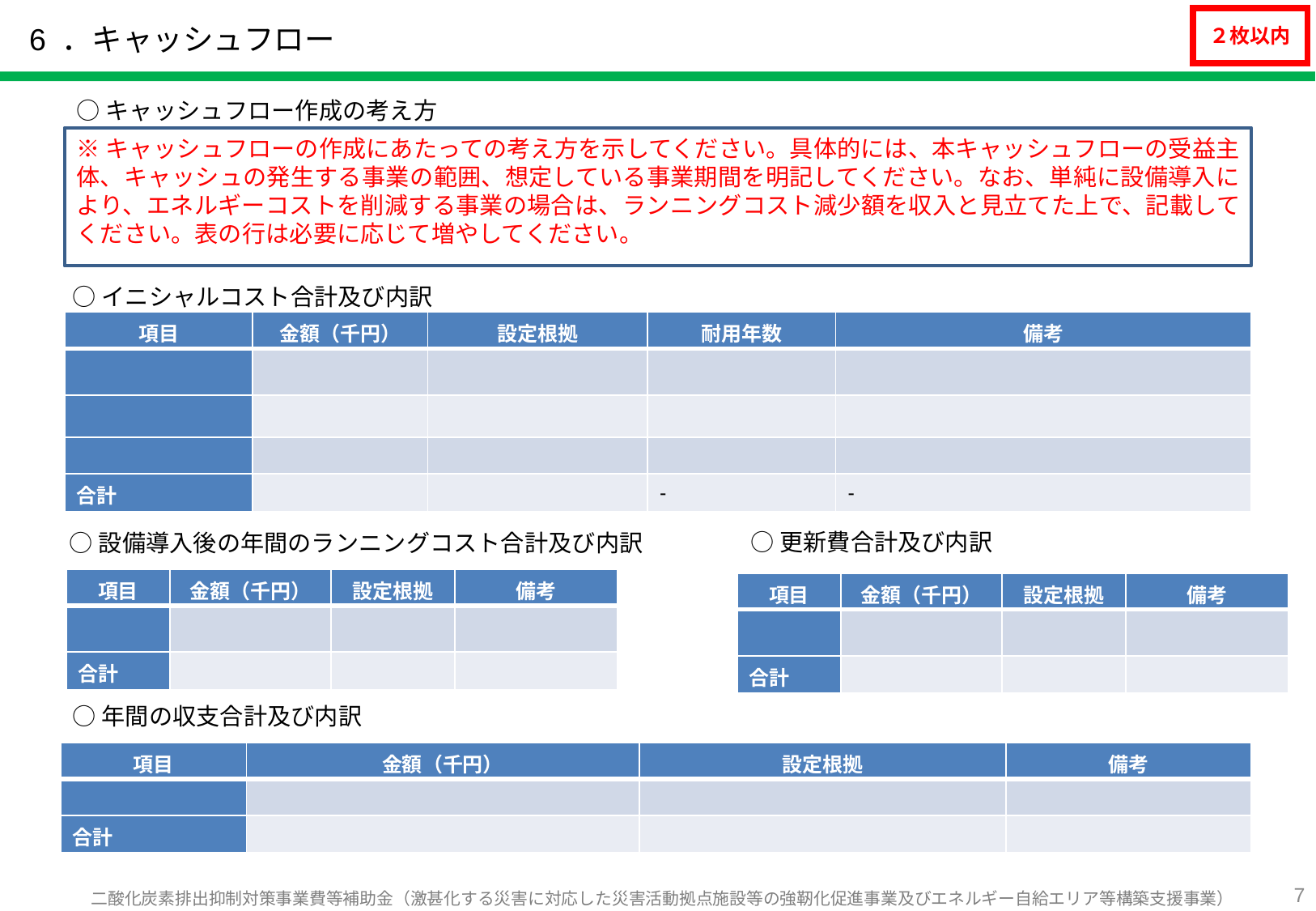

# 6 ．キャッシュフロー
２枚以内
○キャッシュフロー作成の考え方
※キャッシュフローの作成にあたっての考え方を示してください。具体的には、本キャッシュフローの受益主体、キャッシュの発生する事業の範囲、想定している事業期間を明記してください。なお、単純に設備導入により、エネルギーコストを削減する事業の場合は、ランニングコスト減少額を収入と見立てた上で、記載してください。表の行は必要に応じて増やしてください。
○イニシャルコスト合計及び内訳
| 項目 | 金額（千円） | 設定根拠 | 耐用年数 | 備考 |
| --- | --- | --- | --- | --- |
|  |  |  |  |  |
|  |  |  |  |  |
|  |  |  |  |  |
| 合計 |  |  | - | - |
○更新費合計及び内訳
○設備導入後の年間のランニングコスト合計及び内訳
| 項目 | 金額（千円） | 設定根拠 | 備考 |
| --- | --- | --- | --- |
|  |  |  |  |
| 合計 |  |  |  |
| 項目 | 金額（千円） | 設定根拠 | 備考 |
| --- | --- | --- | --- |
|  |  |  |  |
| 合計 |  |  |  |
○年間の収支合計及び内訳
| 項目 | 金額（千円） | 設定根拠 | 備考 |
| --- | --- | --- | --- |
|  |  |  |  |
| 合計 |  |  |  |
7